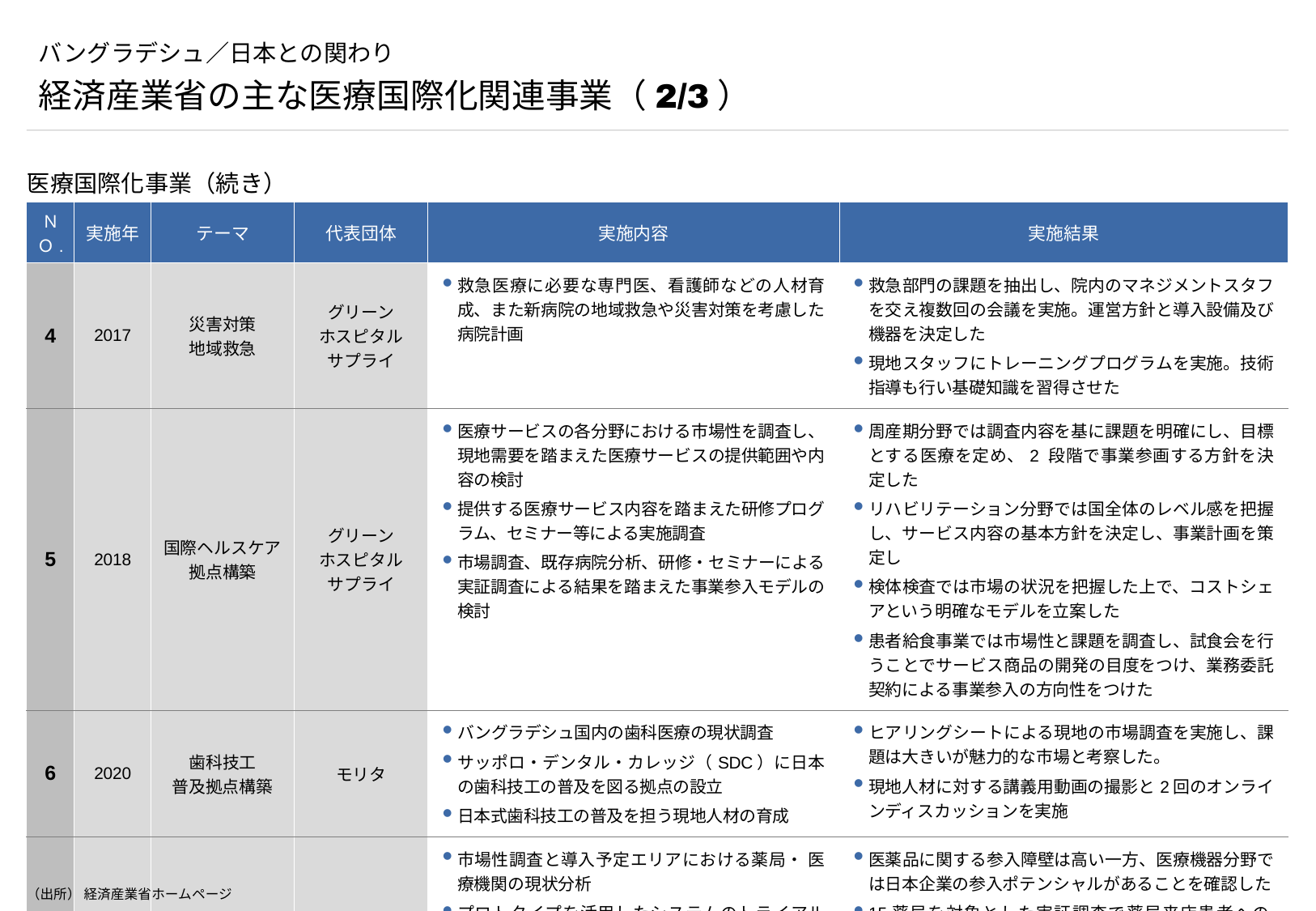

# バングラデシュ／日本との関わり
経済産業省の主な医療国際化関連事業（2/3）
医療国際化事業（続き）
| ＮＯ. | 実施年 | テーマ | 代表団体 | 実施内容 | 実施結果 |
| --- | --- | --- | --- | --- | --- |
| 4 | 2017 | 災害対策 地域救急 | グリーン ホスピタル サプライ | 救急医療に必要な専門医、看護師などの人材育成、また新病院の地域救急や災害対策を考慮した病院計画 | 救急部門の課題を抽出し、院内のマネジメントスタフを交え複数回の会議を実施。運営方針と導入設備及び機器を決定した 現地スタッフにトレーニングプログラムを実施。技術指導も行い基礎知識を習得させた |
| 5 | 2018 | 国際ヘルスケア拠点構築 | グリーン ホスピタル サプライ | 医療サービスの各分野における市場性を調査し、現地需要を踏まえた医療サービスの提供範囲や内容の検討 提供する医療サービス内容を踏まえた研修プログラム、セミナー等による実施調査 市場調査、既存病院分析、研修・セミナーによる実証調査による結果を踏まえた事業参入モデルの検討 | 周産期分野では調査内容を基に課題を明確にし、目標とする医療を定め、2 段階で事業参画する方針を決定した リハビリテーション分野では国全体のレベル感を把握し、サービス内容の基本方針を決定し、事業計画を策定し 検体検査では市場の状況を把握した上で、コストシェアという明確なモデルを立案した 患者給食事業では市場性と課題を調査し、試食会を行うことでサービス商品の開発の目度をつけ、業務委託契約による事業参入の方向性をつけた |
| 6 | 2020 | 歯科技工 普及拠点構築 | モリタ | バングラデシュ国内の歯科医療の現状調査 サッポロ・デンタル・カレッジ（SDC）に日本の歯科技工の普及を図る拠点の設立 日本式歯科技工の普及を担う現地人材の育成 | ヒアリングシートによる現地の市場調査を実施し、課題は大きいが魅力的な市場と考察した。 現地人材に対する講義用動画の撮影と2回のオンラインディスカッションを実施 |
| 7 | 2021 | NCDs早期発見システム構築 | miup | 市場性調査と導入予定エリアにおける薬局・ 医療機関の現状分析 プロトタイプを活用したシステムのトライアル実証調査 構築モデルにおけるヘルスケアビジネス展開調査 事業参入モデルを検討し、保健家族福祉省へ提案 | 医薬品に関する参入障壁は高い一方、医療機器分野では日本企業の参入ポテンシャルがあることを確認した 15薬局を対象とした実証調査で薬局来店患者へのmiupリスクアセスメントシステムの利用により、259人中35人が医療機関の受診につながり、うち2名はNCDsとして新規で医療機関の受診につながった MOH（保健家族福祉省）傘下のDGDA長官と面会し、本事業への理解、協力を取り付けた |
（出所） 経済産業省ホームページ